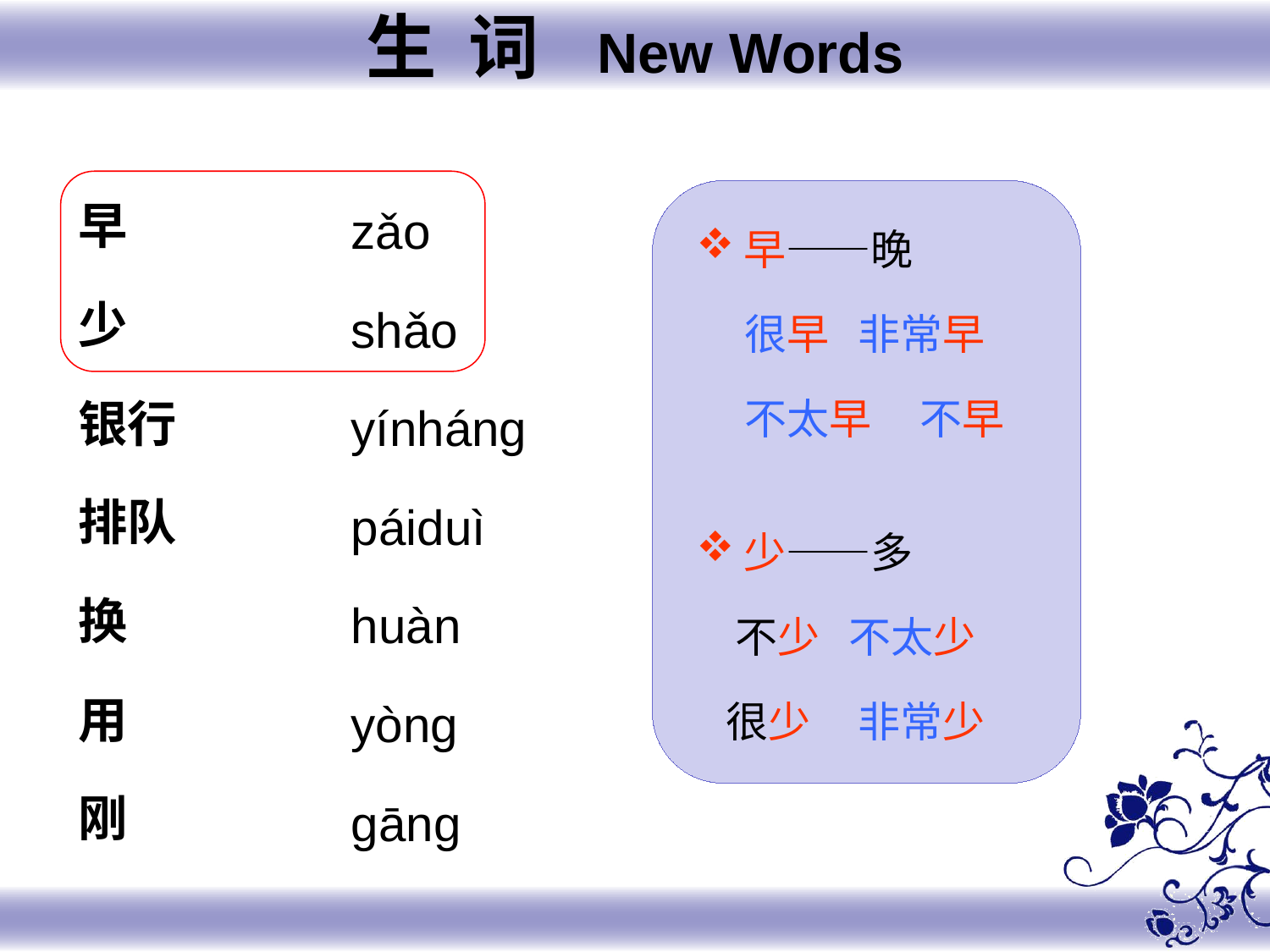

生  词   New Words
早
少
银行
排队
换
用
刚

zǎo
shǎo
yínhánɡ
páiduì
huàn
yònɡ
ɡānɡ

早——晚
    很早   非常早
    不太早     不早

少——多
   不少   不太少
  很少     非常少